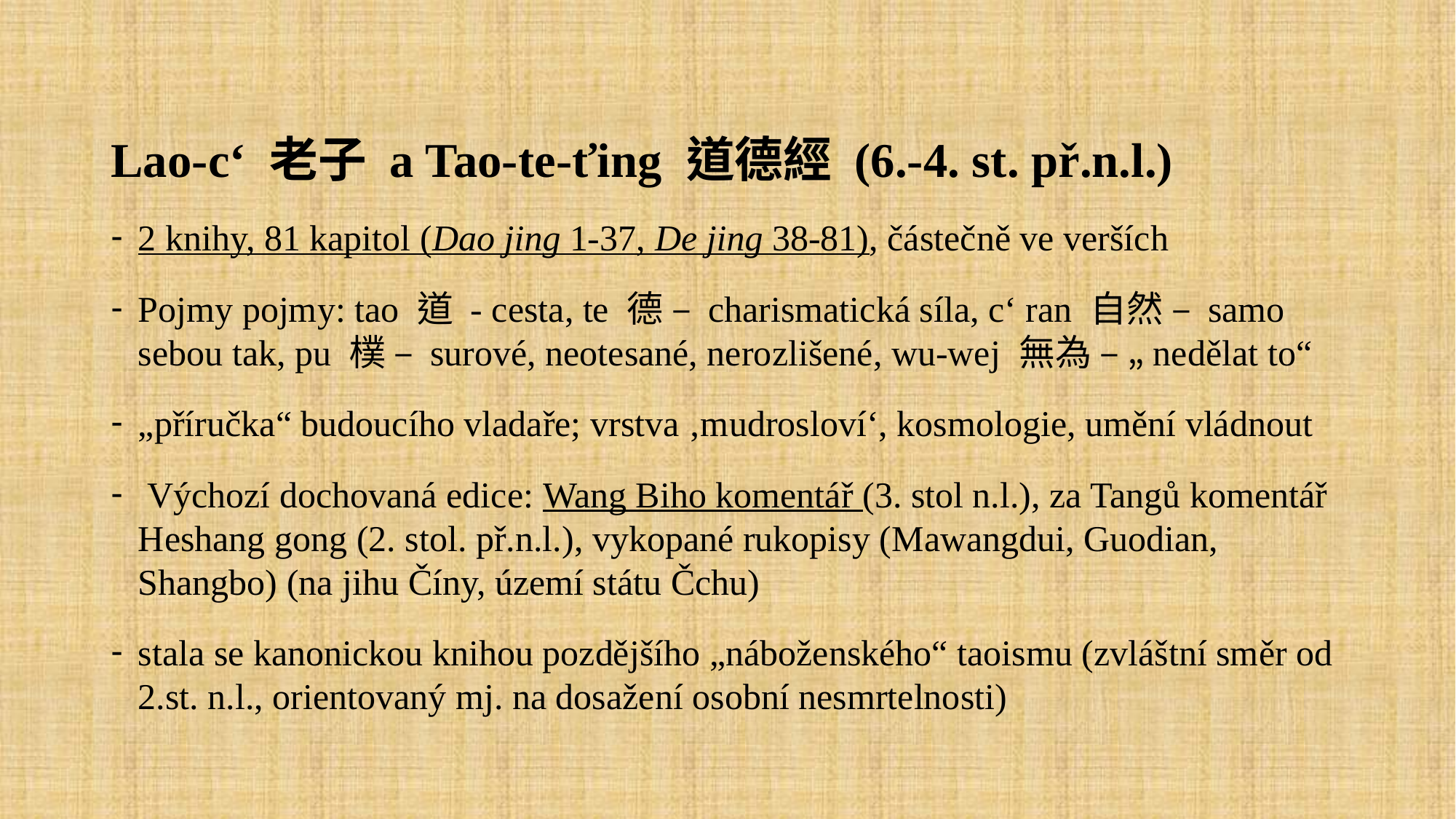

Lao-c‘ 老子 a Tao-te-ťing 道德經 (6.-4. st. př.n.l.)
2 knihy, 81 kapitol (Dao jing 1-37, De jing 38-81), částečně ve verších
Pojmy pojmy: tao 道 - cesta, te 德 – charismatická síla, c‘ ran 自然 – samo sebou tak, pu 樸 – surové, neotesané, nerozlišené, wu-wej 無為 – „nedělat to“
„příručka“ budoucího vladaře; vrstva ‚mudrosloví‘, kosmologie, umění vládnout
 Výchozí dochovaná edice: Wang Biho komentář (3. stol n.l.), za Tangů komentář Heshang gong (2. stol. př.n.l.), vykopané rukopisy (Mawangdui, Guodian, Shangbo) (na jihu Číny, území státu Čchu)
stala se kanonickou knihou pozdějšího „náboženského“ taoismu (zvláštní směr od 2.st. n.l., orientovaný mj. na dosažení osobní nesmrtelnosti)